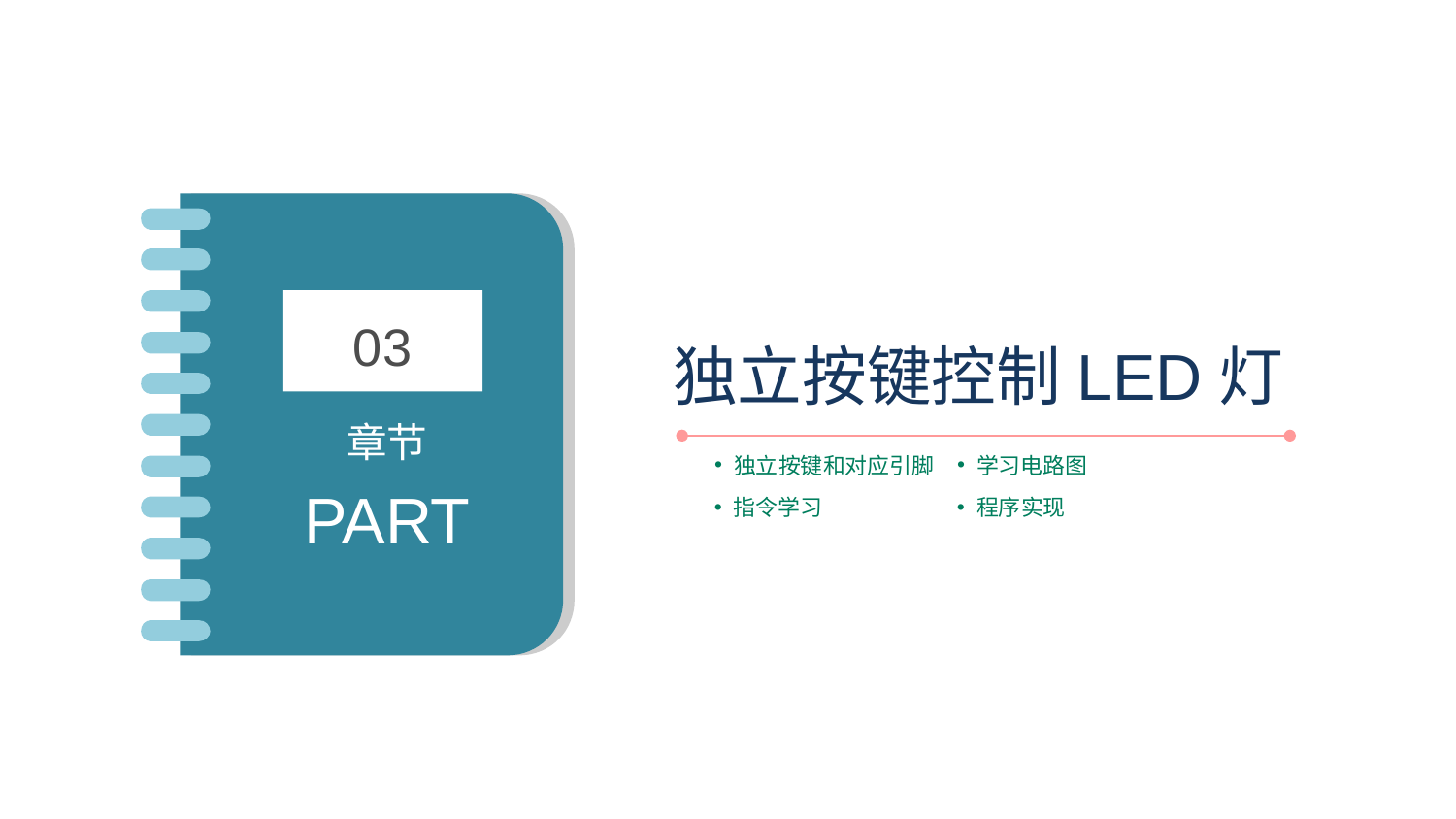

03
章节
PART
独立按键控制LED灯
独立按键和对应引脚
学习电路图
指令学习
程序实现